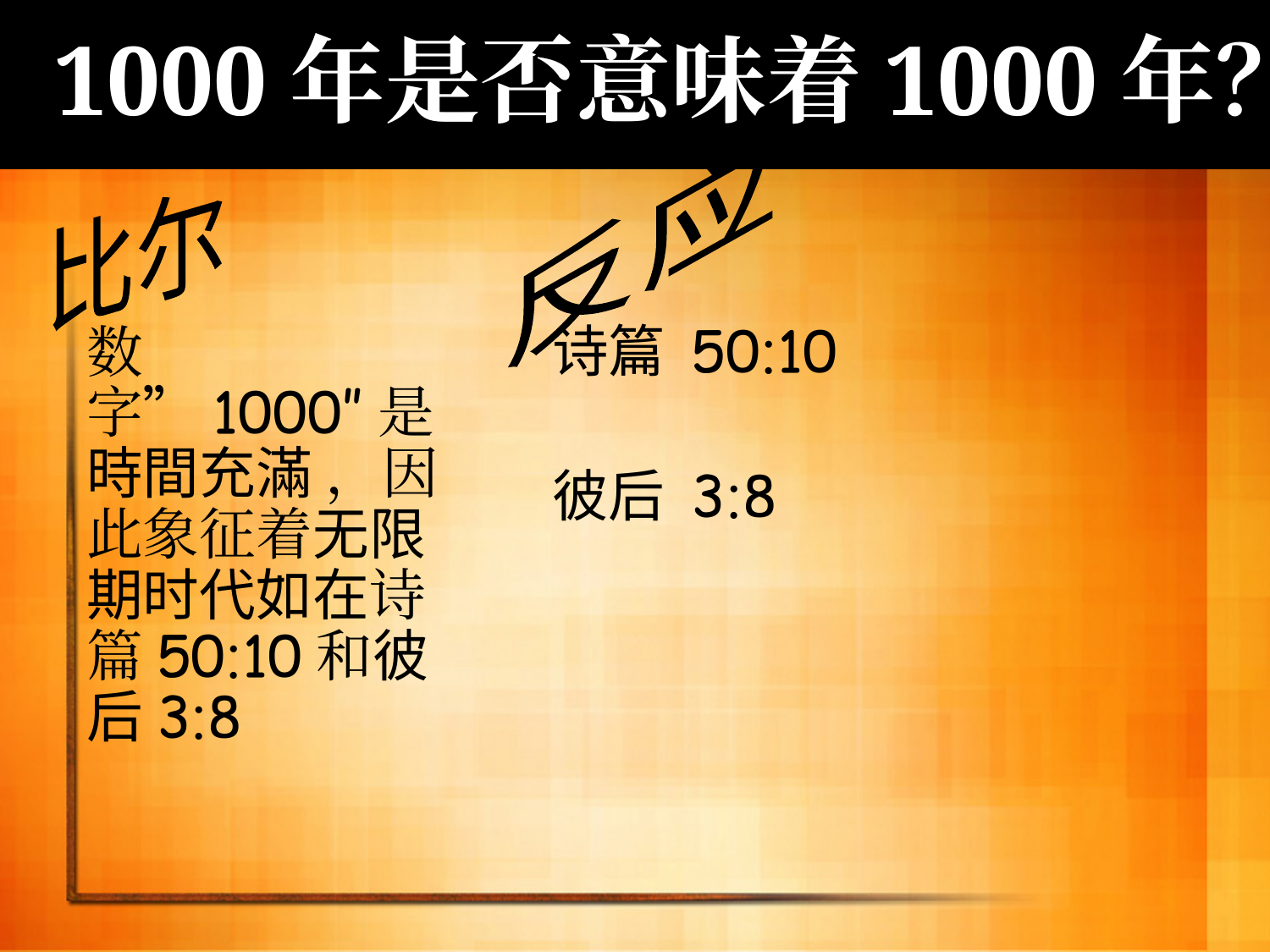

# 1000年是否意味着1000年？
反应

比尔
数字”1000”是時間充滿 ，因此象征着无限期时代如在诗篇50:10和彼后3:8
诗篇 50:10

彼后 3:8